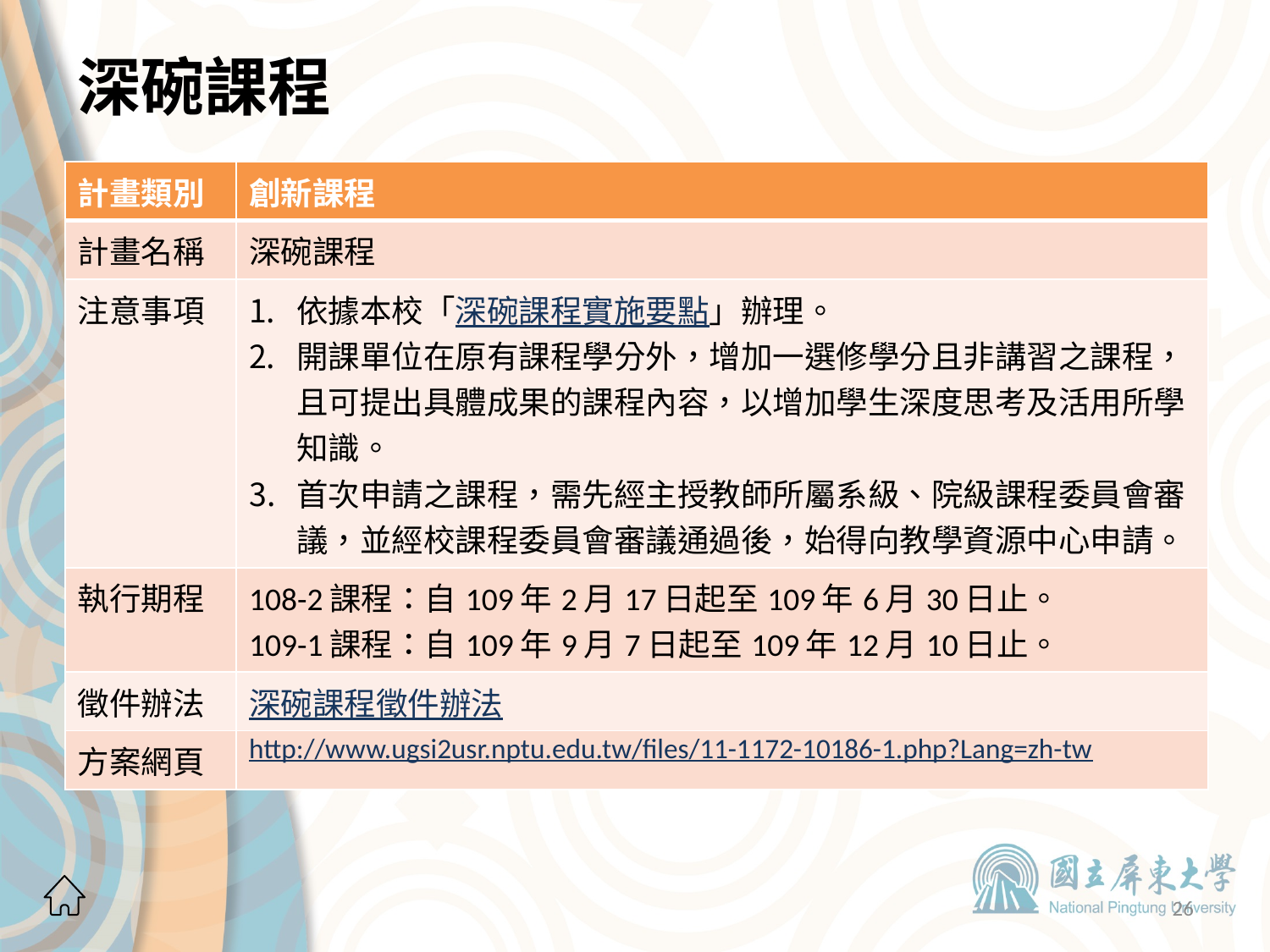

# 深碗課程
| 計畫類別 | 創新課程 |
| --- | --- |
| 計畫名稱 | 深碗課程 |
| 注意事項 | 依據本校「深碗課程實施要點」辦理。 開課單位在原有課程學分外，增加一選修學分且非講習之課程，且可提出具體成果的課程內容，以增加學生深度思考及活用所學知識。 首次申請之課程，需先經主授教師所屬系級、院級課程委員會審議，並經校課程委員會審議通過後，始得向教學資源中心申請。 |
| 執行期程 | 108-2課程：自109年2月17日起至109年6月30日止。 109-1課程：自109年9月7日起至109年12月10日止。 |
| 徵件辦法 | 深碗課程徵件辦法 |
| 方案網頁 | http://www.ugsi2usr.nptu.edu.tw/files/11-1172-10186-1.php?Lang=zh-tw |

26